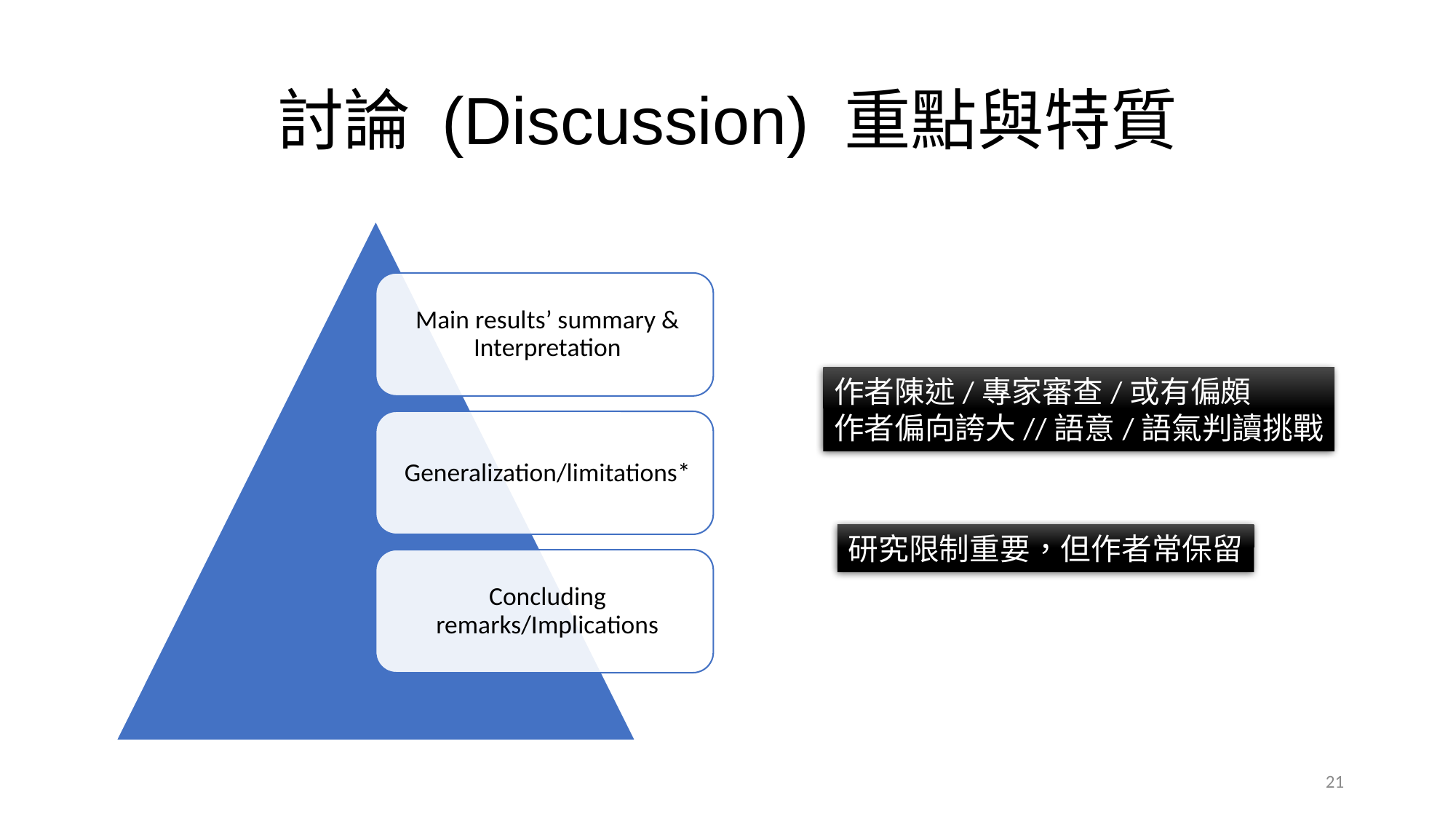

# 討論 (Discussion) 重點與特質
Main results’ summary & Interpretation
Generalization/limitations*
Concluding remarks/Implications
作者陳述/專家審查/或有偏頗
作者偏向誇大//語意/語氣判讀挑戰
研究限制重要，但作者常保留
21